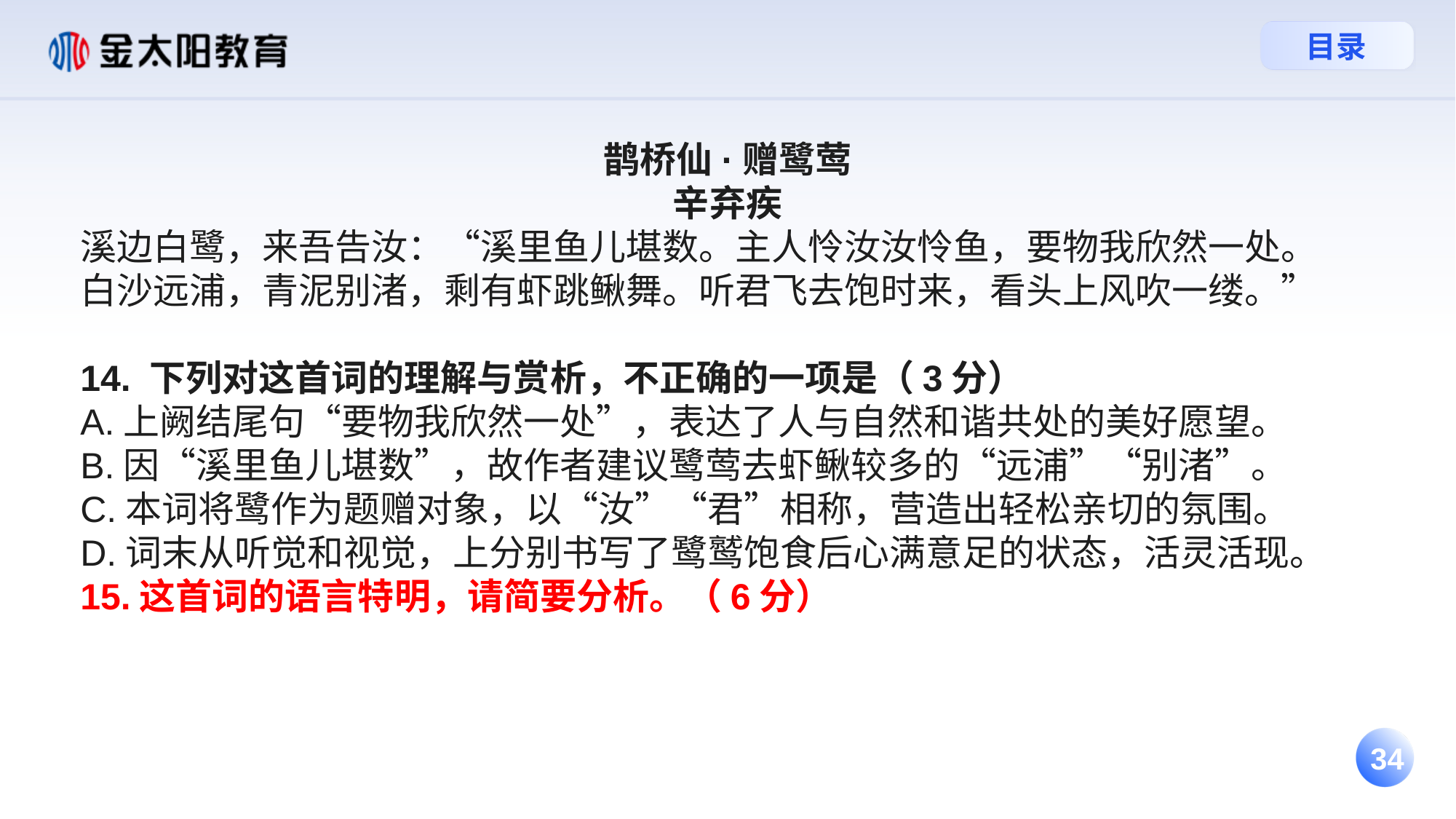

鹊桥仙·赠鹭莺
辛弃疾
溪边白鹭，来吾告汝：“溪里鱼儿堪数。主人怜汝汝怜鱼，要物我欣然一处。
白沙远浦，青泥别渚，剩有虾跳鳅舞。听君飞去饱时来，看头上风吹一缕。”

14. 下列对这首词的理解与赏析，不正确的一项是（3分）
A.上阙结尾句“要物我欣然一处”，表达了人与自然和谐共处的美好愿望。
B.因“溪里鱼儿堪数”，故作者建议鹭莺去虾鳅较多的“远浦”“别渚”。
C.本词将鹭作为题赠对象，以“汝”“君”相称，营造出轻松亲切的氛围。
D.词末从听觉和视觉，上分别书写了鹭鹫饱食后心满意足的状态，活灵活现。
15.这首词的语言特明，请简要分析。（6分）